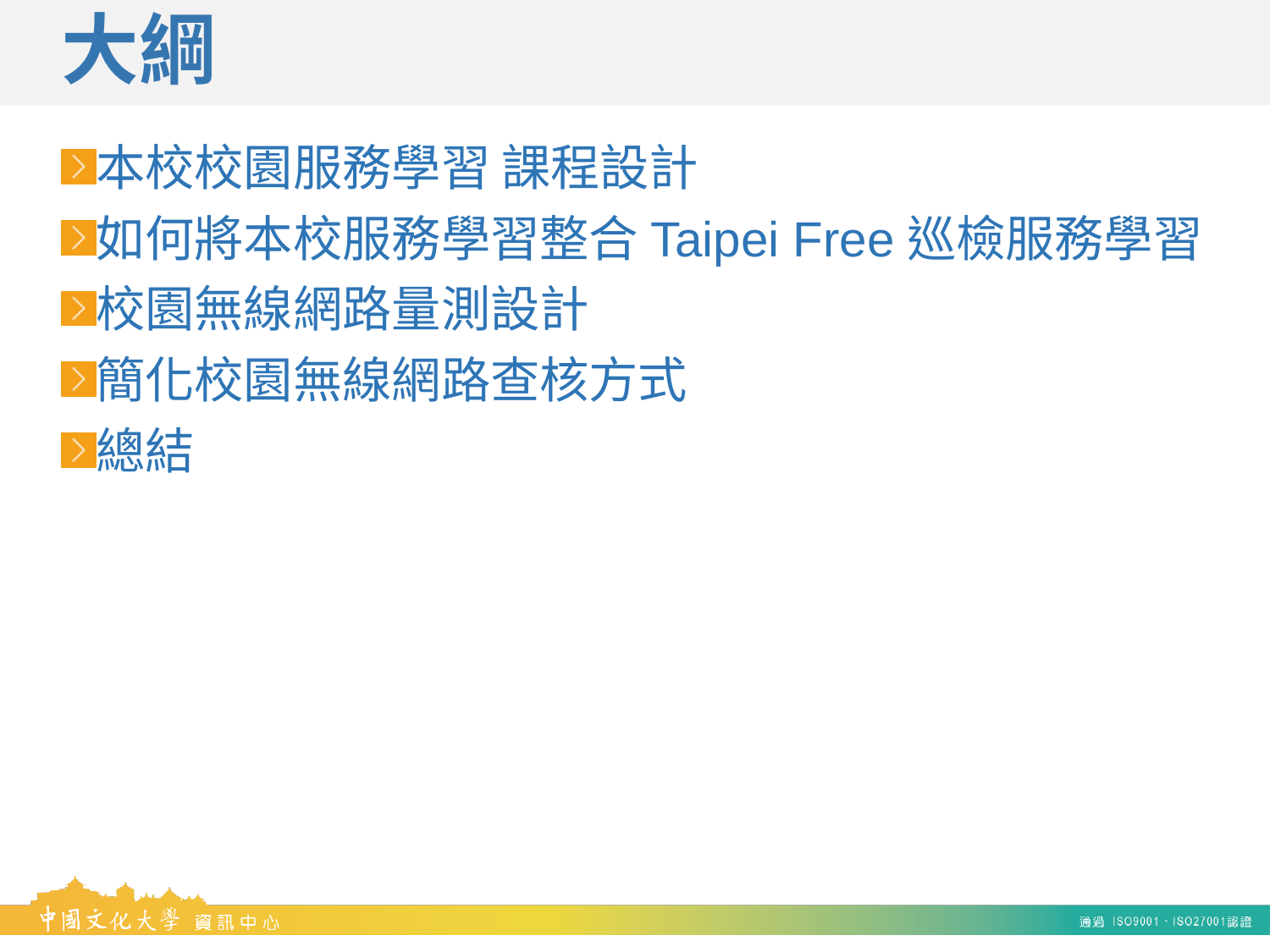

# 大綱
本校校園服務學習 課程設計
如何將本校服務學習整合Taipei Free巡檢服務學習
校園無線網路量測設計
簡化校園無線網路查核方式
總結